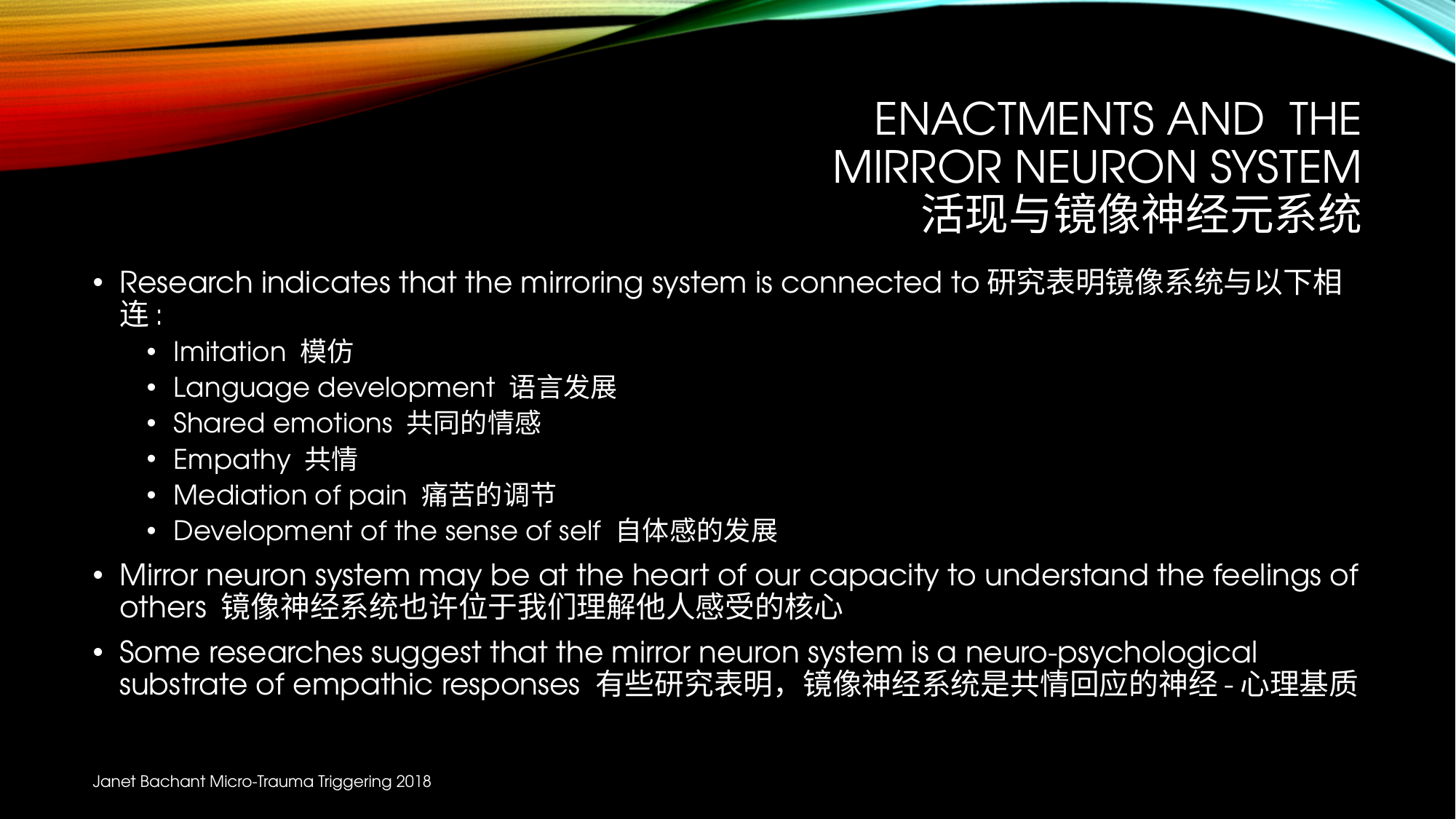

# Enactments and  the Mirror Neuron system 活现与镜像神经元系统
Research indicates that the mirroring system is connected to研究表明镜像系统与以下相连:
Imitation 模仿
Language development 语言发展
Shared emotions 共同的情感
Empathy 共情
Mediation of pain 痛苦的调节
Development of the sense of self 自体感的发展
Mirror neuron system may be at the heart of our capacity to understand the feelings of others 镜像神经系统也许位于我们理解他人感受的核心
Some researches suggest that the mirror neuron system is a neuro-psychological substrate of empathic responses 有些研究表明，镜像神经系统是共情回应的神经-心理基质
Janet Bachant Micro-Trauma Triggering 2018